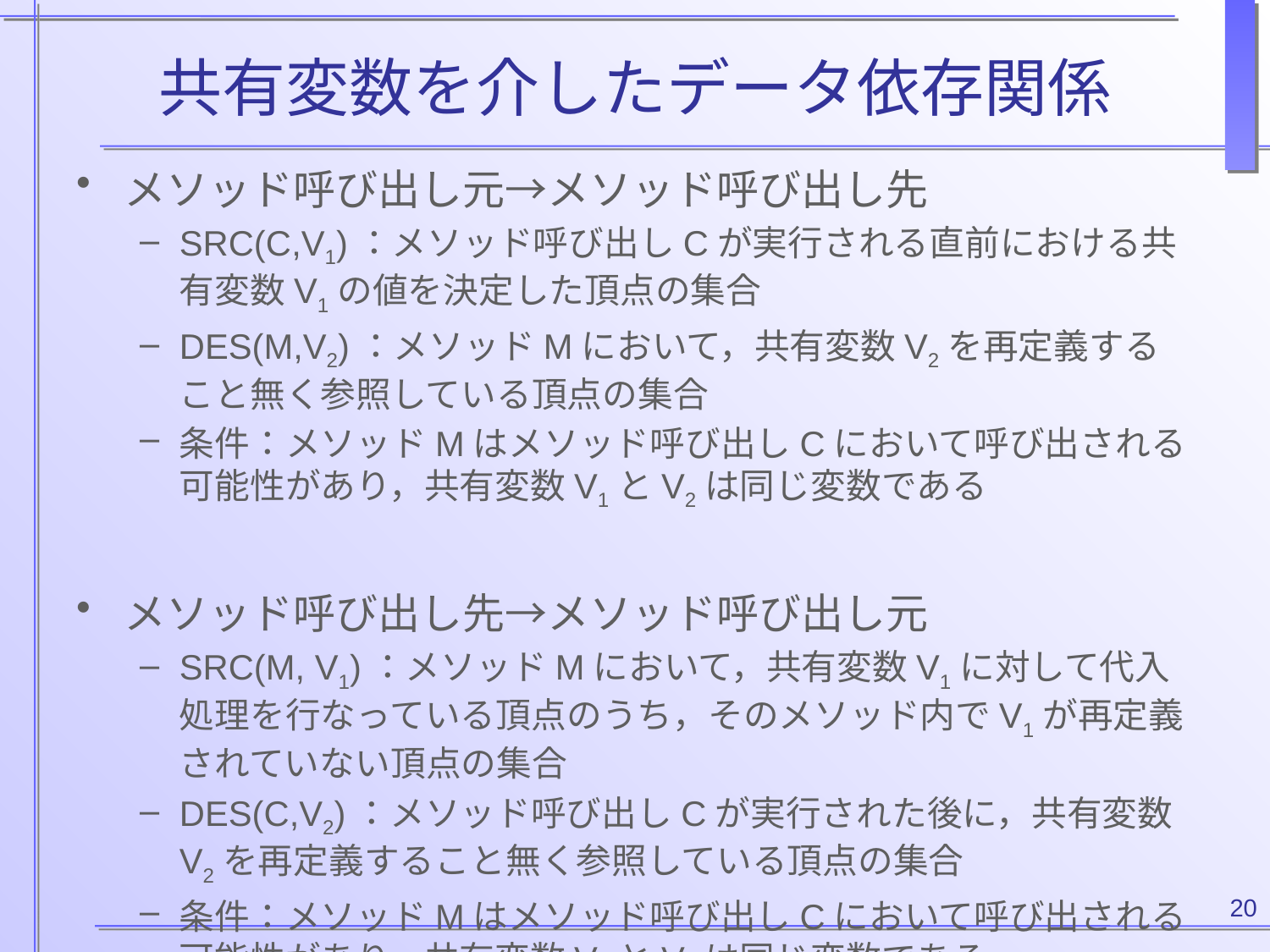

# 共有変数を介したデータ依存関係
メソッド呼び出し元→メソッド呼び出し先
SRC(C,V1)：メソッド呼び出しCが実行される直前における共有変数V1の値を決定した頂点の集合
DES(M,V2)：メソッドMにおいて，共有変数V2を再定義すること無く参照している頂点の集合
条件：メソッドMはメソッド呼び出しCにおいて呼び出される可能性があり，共有変数V1とV2は同じ変数である

メソッド呼び出し先→メソッド呼び出し元
SRC(M, V1)：メソッドMにおいて，共有変数V1に対して代入処理を行なっている頂点のうち，そのメソッド内でV1が再定義されていない頂点の集合
DES(C,V2)：メソッド呼び出しCが実行された後に，共有変数V2を再定義すること無く参照している頂点の集合
条件：メソッドMはメソッド呼び出しCにおいて呼び出される可能性があり，共有変数V1とV2は同じ変数である
20